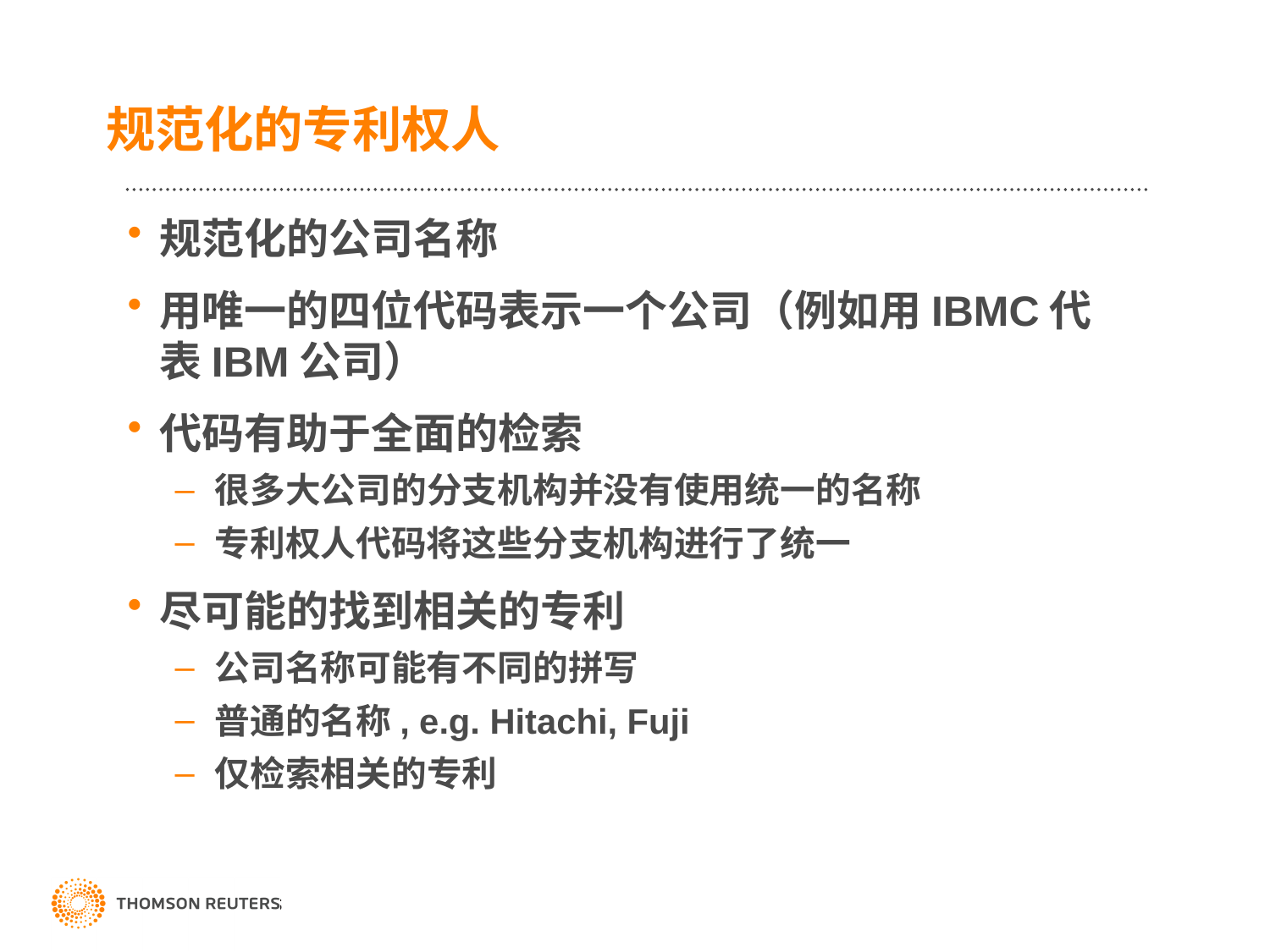

# 规范化的专利权人
规范化的公司名称
用唯一的四位代码表示一个公司（例如用IBMC代表IBM公司）
代码有助于全面的检索
很多大公司的分支机构并没有使用统一的名称
专利权人代码将这些分支机构进行了统一
尽可能的找到相关的专利
公司名称可能有不同的拼写
普通的名称, e.g. Hitachi, Fuji
仅检索相关的专利